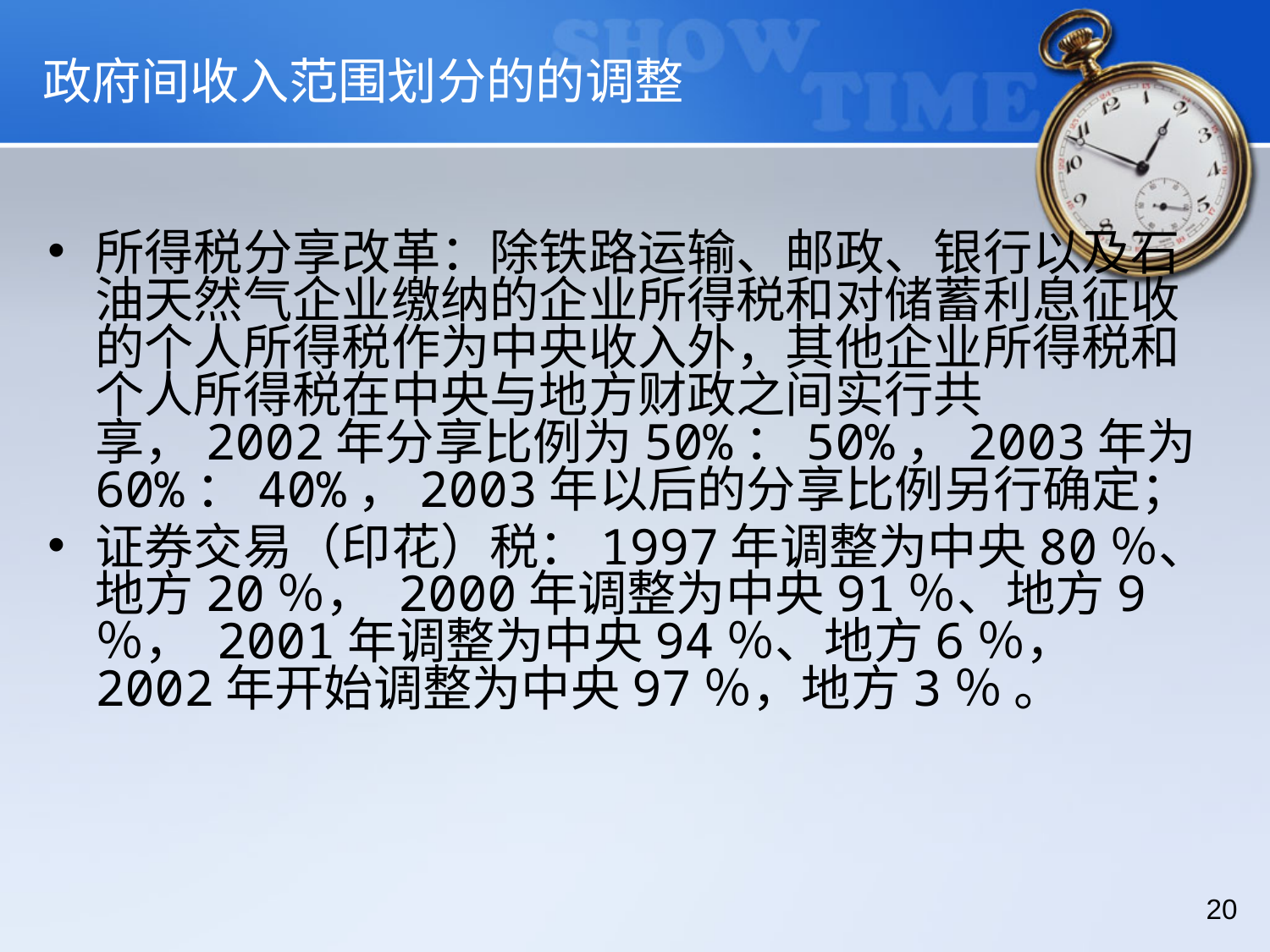

# 政府间收入范围划分的的调整
所得税分享改革：除铁路运输、邮政、银行以及石油天然气企业缴纳的企业所得税和对储蓄利息征收的个人所得税作为中央收入外，其他企业所得税和个人所得税在中央与地方财政之间实行共享，2002年分享比例为50%：50%，2003年为60%：40%，2003年以后的分享比例另行确定；
证券交易（印花）税：1997年调整为中央80％、地方20％， 2000年调整为中央91％、地方9％， 2001年调整为中央94％、地方6％， 2002年开始调整为中央97％，地方3％ 。
20